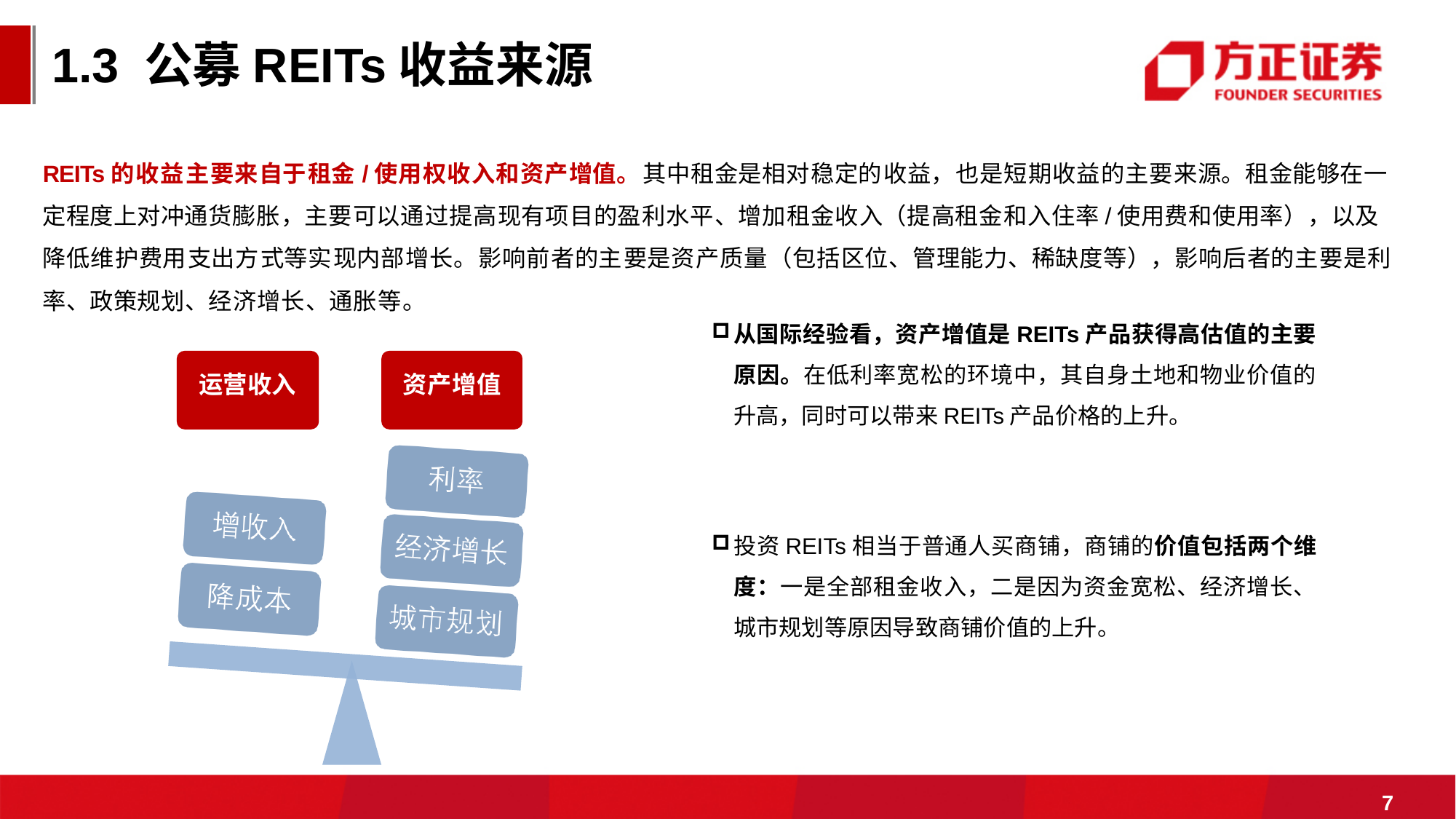

1.3 公募REITs收益来源
REITs的收益主要来自于租金/使用权收入和资产增值。其中租金是相对稳定的收益，也是短期收益的主要来源。租金能够在一定程度上对冲通货膨胀，主要可以通过提高现有项目的盈利水平、增加租金收入（提高租金和入住率/使用费和使用率），以及降低维护费用支出方式等实现内部增长。影响前者的主要是资产质量（包括区位、管理能力、稀缺度等），影响后者的主要是利率、政策规划、经济增长、通胀等。
从国际经验看，资产增值是REITs产品获得高估值的主要 原因。在低利率宽松的环境中，其自身土地和物业价值的 升高，同时可以带来REITs产品价格的上升。

运营收入
资产增值

投资REITs相当于普通人买商铺，商铺的价值包括两个维 度：一是全部租金收入，二是因为资金宽松、经济增长、 城市规划等原因导致商铺价值的上升。

7